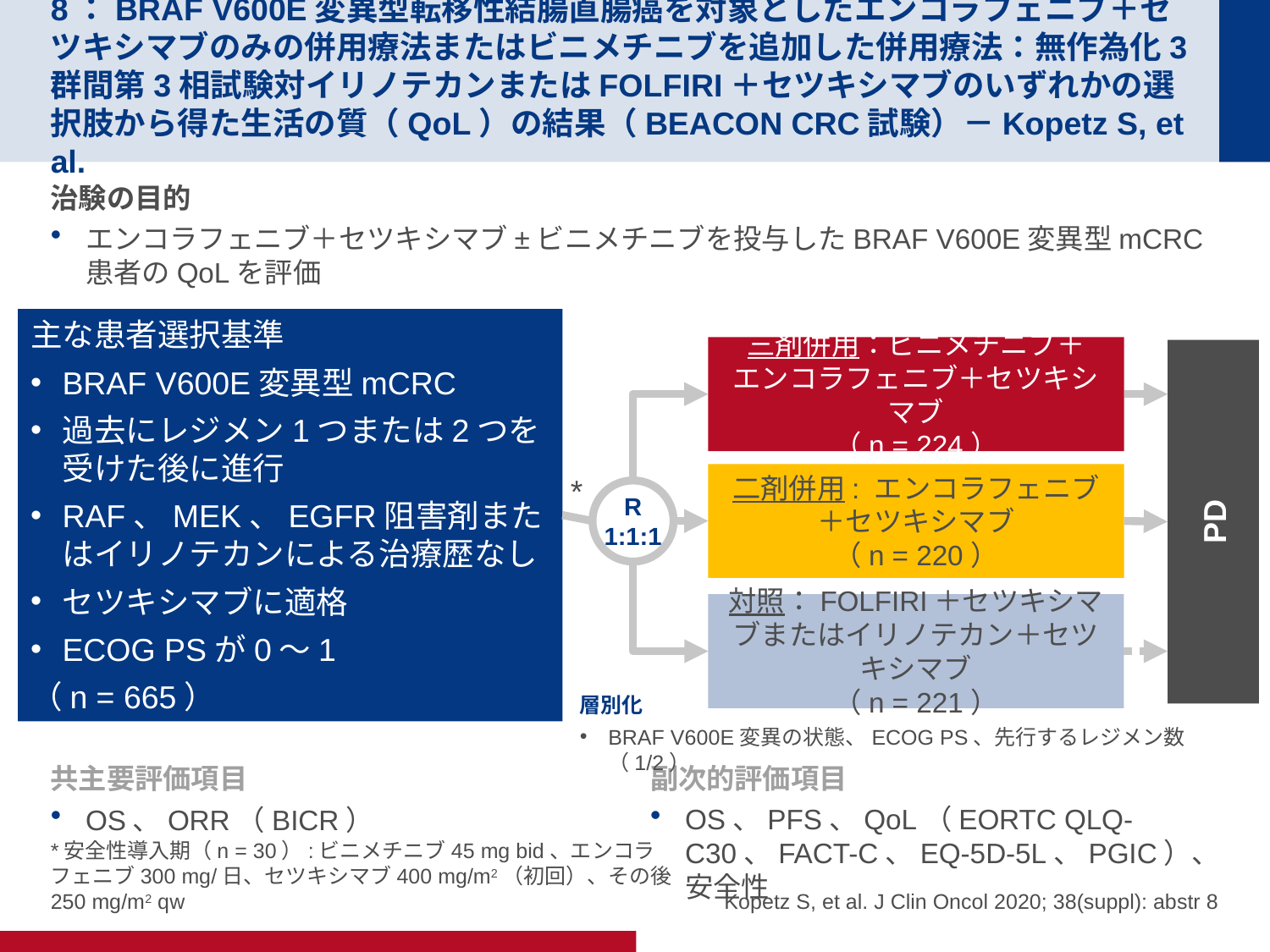

# 8：BRAF V600E変異型転移性結腸直腸癌を対象としたエンコラフェニブ＋セツキシマブのみの併用療法またはビニメチニブを追加した併用療法：無作為化3群間第3相試験対イリノテカンまたはFOLFIRI＋セツキシマブのいずれかの選択肢から得た生活の質（QoL）の結果（BEACON CRC試験）－Kopetz S, et al.
治験の目的
エンコラフェニブ＋セツキシマブ±ビニメチニブを投与したBRAF V600E変異型mCRC患者のQoLを評価
主な患者選択基準
BRAF V600E変異型mCRC
過去にレジメン1つまたは2つを受けた後に進行
RAF、MEK、EGFR阻害剤またはイリノテカンによる治療歴なし
セツキシマブに適格
ECOG PSが0～1
（n = 665）
三剤併用：ビニメチニブ＋
エンコラフェニブ＋セツキシマブ
（n = 224）
PD
二剤併用: エンコラフェニブ＋セツキシマブ
（n = 220）
*
R
1:1:1
対照：FOLFIRI＋セツキシマブまたはイリノテカン＋セツキシマブ
（n = 221）
層別化
BRAF V600E変異の状態、ECOG PS、先行するレジメン数（1/2）
共主要評価項目
OS、ORR（BICR）

副次的評価項目
OS、PFS、QoL（EORTC QLQ-C30、FACT-C、EQ-5D-5L、PGIC）、安全性
*安全性導入期（n = 30）:ビニメチニブ45 mg bid、エンコラフェニブ300 mg/日、セツキシマブ400 mg/m2（初回）、その後250 mg/m2 qw
Kopetz S, et al. J Clin Oncol 2020; 38(suppl): abstr 8